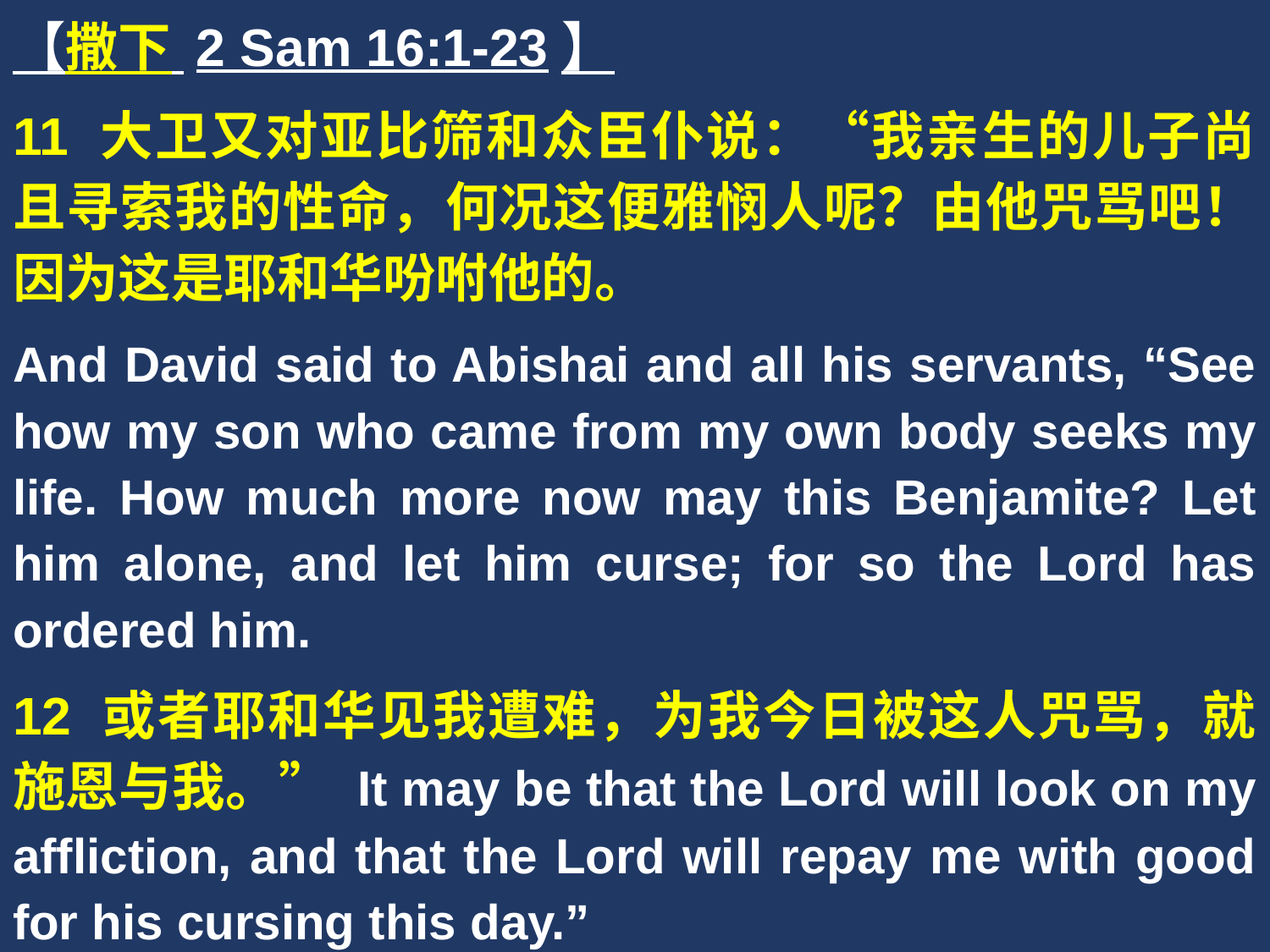

【撒下 2 Sam 16:1-23】
11 大卫又对亚比筛和众臣仆说：“我亲生的儿子尚且寻索我的性命，何况这便雅悯人呢？由他咒骂吧！因为这是耶和华吩咐他的。
And David said to Abishai and all his servants, “See how my son who came from my own body seeks my life. How much more now may this Benjamite? Let him alone, and let him curse; for so the Lord has ordered him.
12 或者耶和华见我遭难，为我今日被这人咒骂，就施恩与我。” It may be that the Lord will look on my affliction, and that the Lord will repay me with good for his cursing this day.”